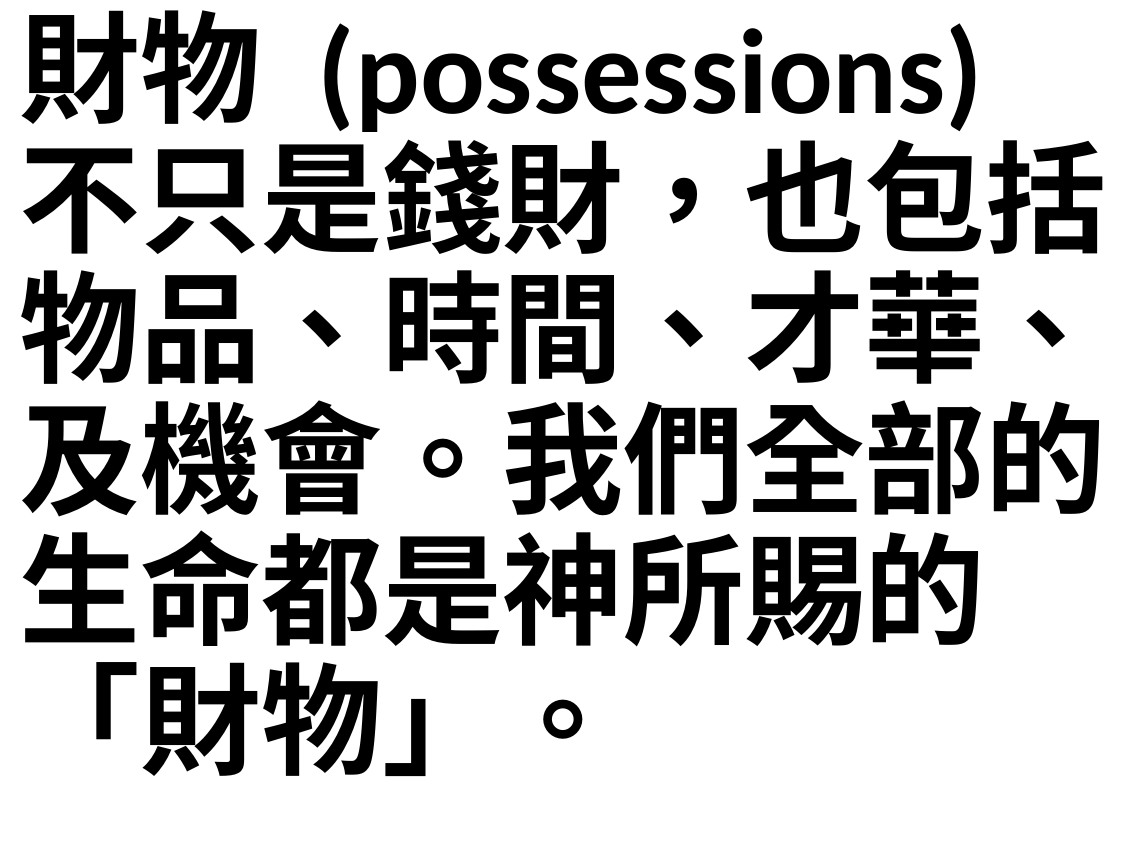

財物 (possessions) 不只是錢財，也包括物品、時間、才華、及機會。我們全部的生命都是神所賜的「財物」。